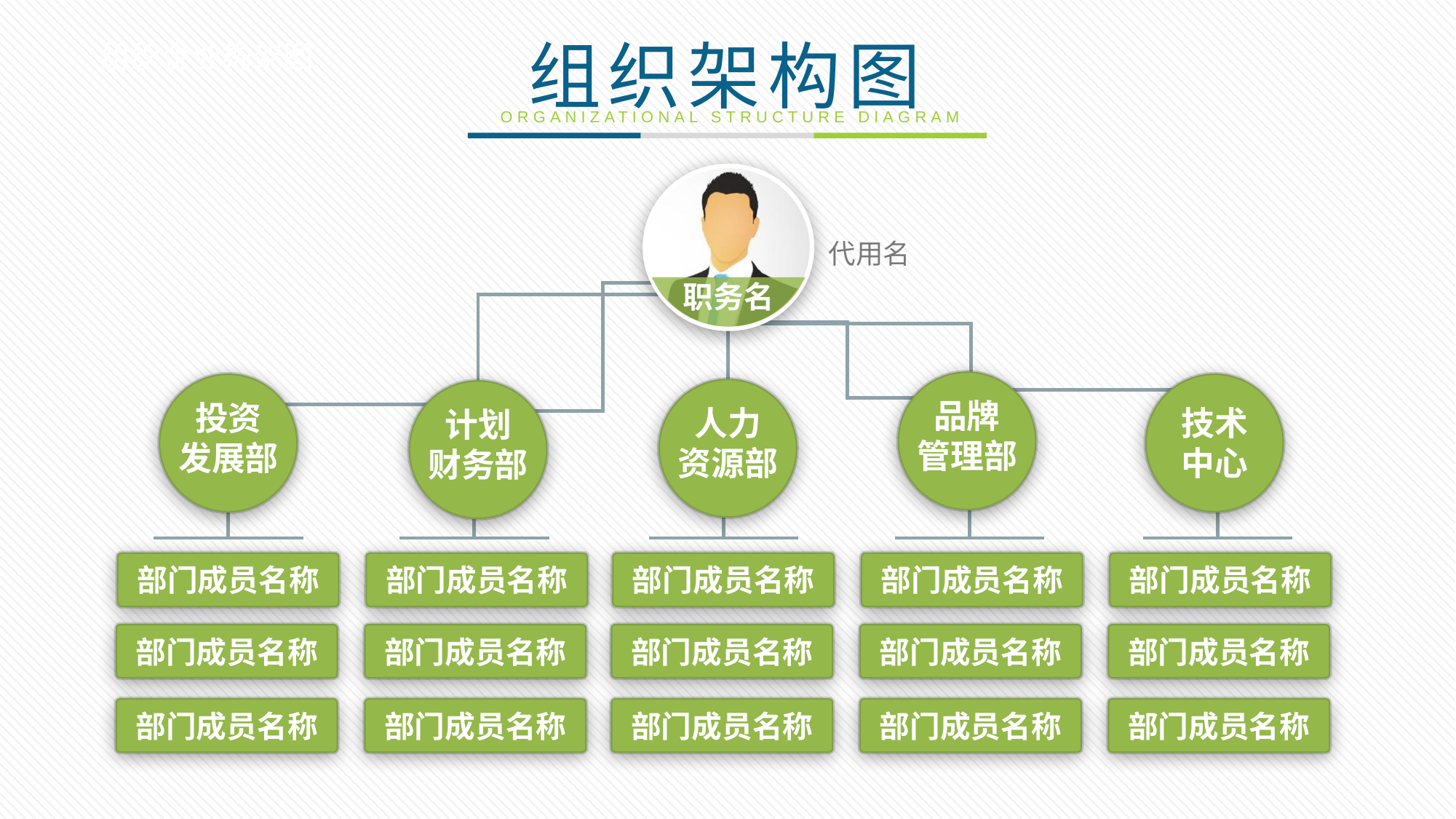

组织企业构架图

职务名

代用名

品牌
管理部

投资
发展部

技术
中心

人力
资源部

计划
财务部

部门成员名称
部门成员名称
部门成员名称
部门成员名称
部门成员名称
部门成员名称
部门成员名称
部门成员名称
部门成员名称
部门成员名称
部门成员名称
部门成员名称
部门成员名称
部门成员名称
部门成员名称